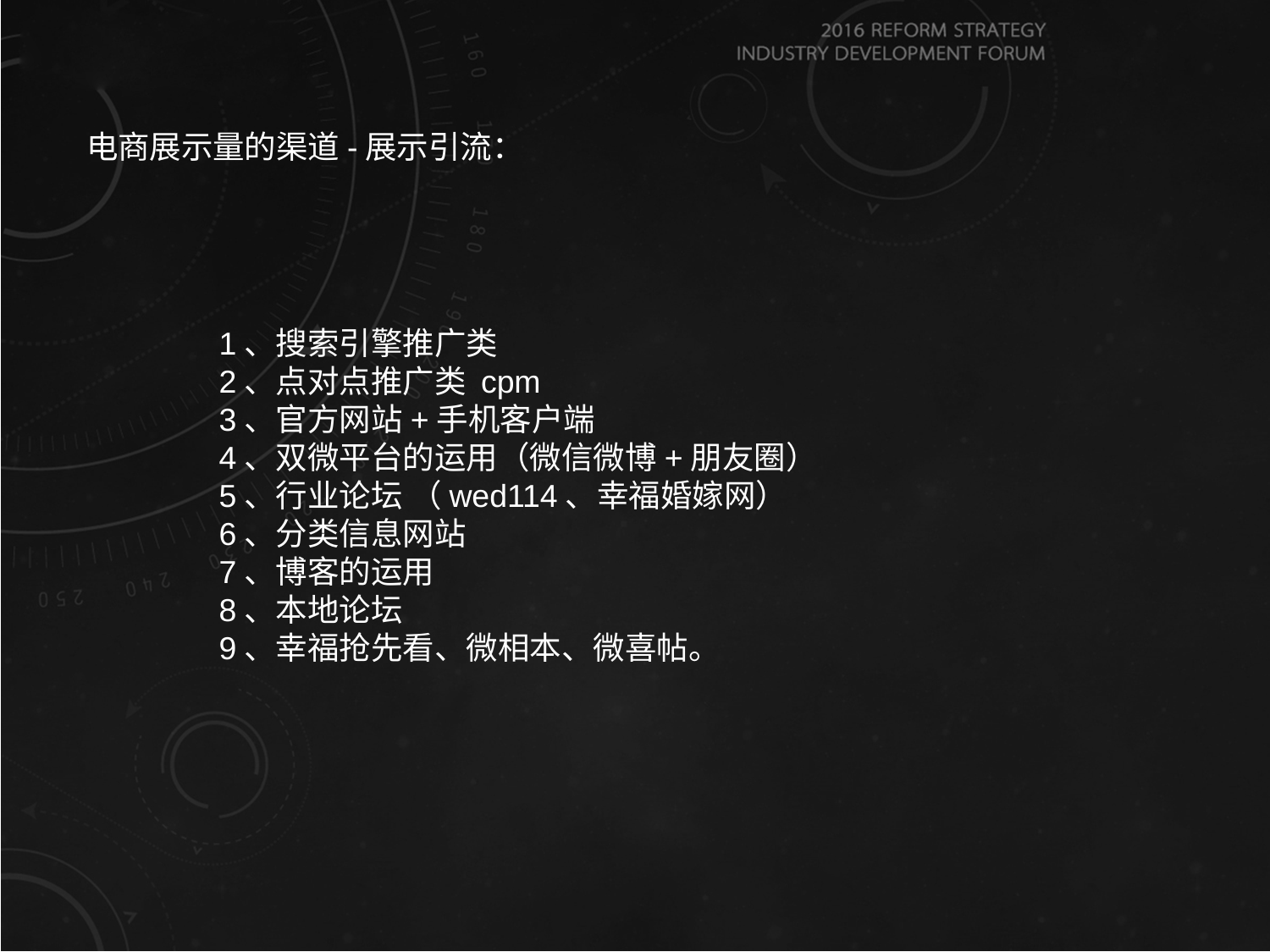

电商展示量的渠道-展示引流：
1、搜索引擎推广类
2、点对点推广类 cpm
3、官方网站+手机客户端
4、双微平台的运用（微信微博+朋友圈）
5、行业论坛 （wed114、幸福婚嫁网）
6、分类信息网站
7、博客的运用
8、本地论坛
9、幸福抢先看、微相本、微喜帖。